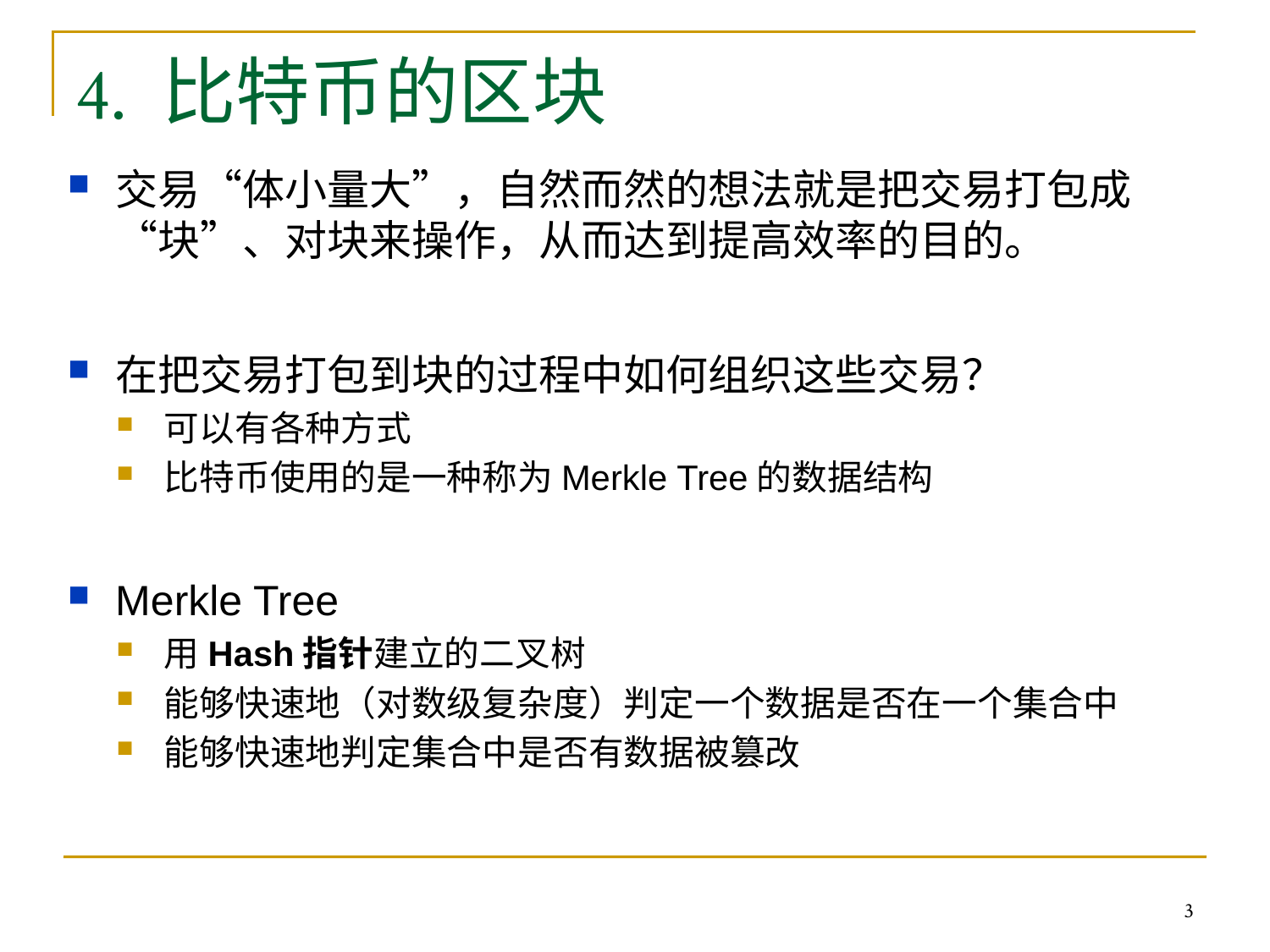

4. 比特币的区块
交易“体小量大”，自然而然的想法就是把交易打包成“块”、对块来操作，从而达到提高效率的目的。

在把交易打包到块的过程中如何组织这些交易？
可以有各种方式
比特币使用的是一种称为Merkle Tree的数据结构

Merkle Tree
用Hash指针建立的二叉树
能够快速地（对数级复杂度）判定一个数据是否在一个集合中
能够快速地判定集合中是否有数据被篡改

3